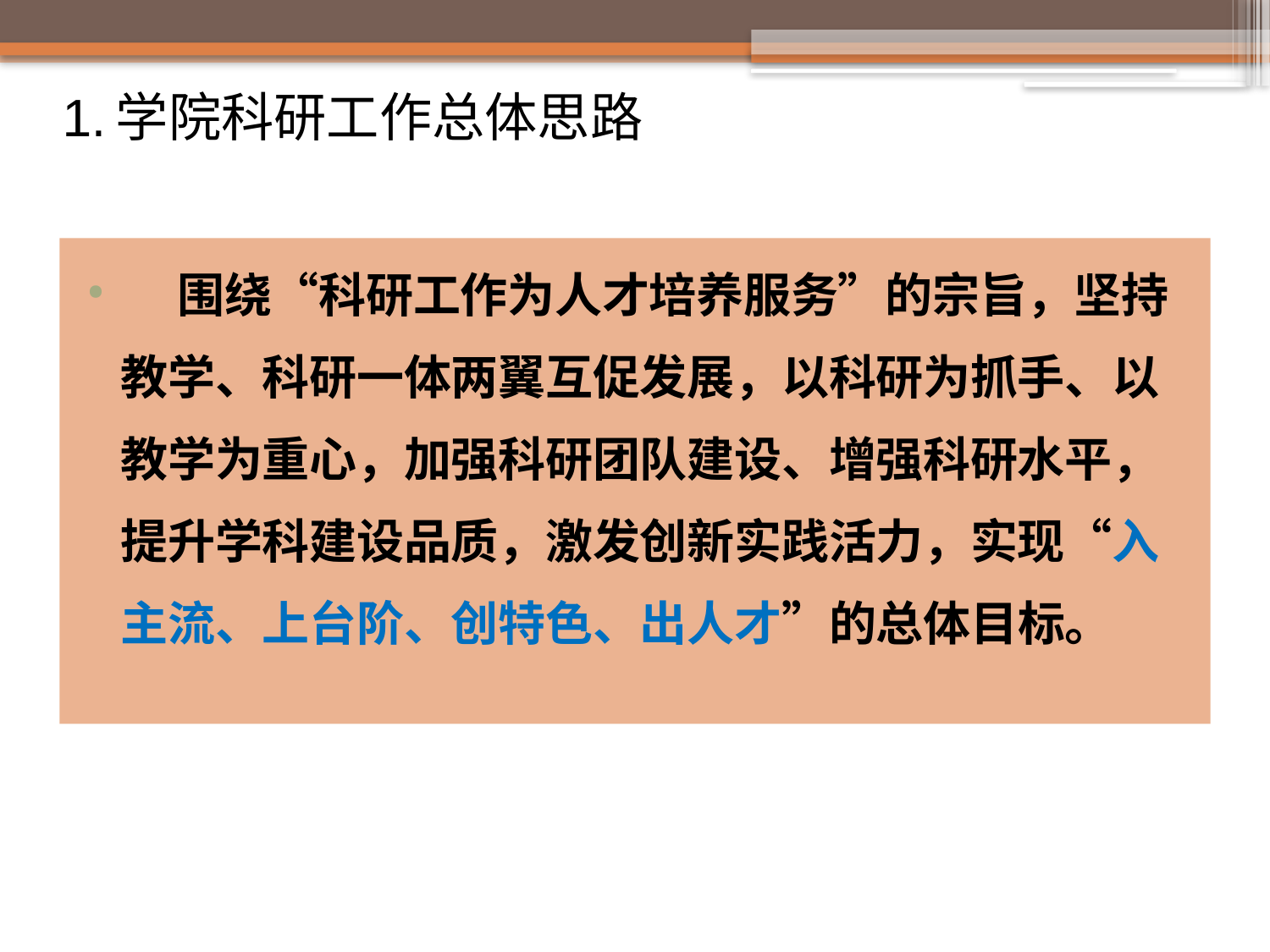

# 1.学院科研工作总体思路
    围绕“科研工作为人才培养服务”的宗旨，坚持教学、科研一体两翼互促发展，以科研为抓手、以教学为重心，加强科研团队建设、增强科研水平，提升学科建设品质，激发创新实践活力，实现“入主流、上台阶、创特色、出人才”的总体目标。